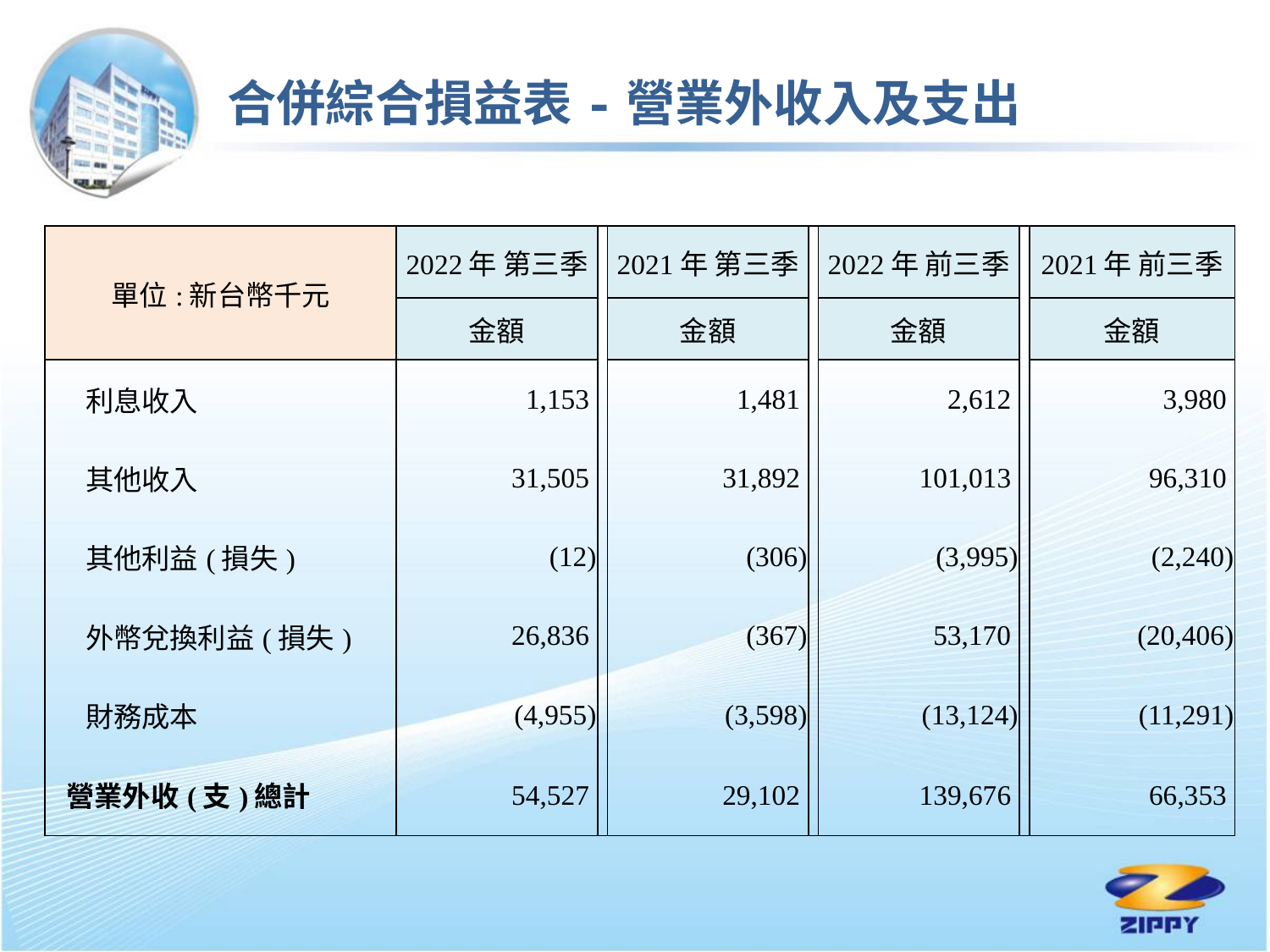

合併綜合損益表-營業外收入及支出
| 單位:新台幣千元 | 2022年 第三季 |  | 2021年 第三季 |  | 2022年 前三季 |  | 2021年 前三季 |
| --- | --- | --- | --- | --- | --- | --- | --- |
|  | 金額 |  | 金額 |  | 金額 |  | 金額 |
| 利息收入 | 1,153 |  | 1,481 |  | 2,612 |  | 3,980 |
| 其他收入 | 31,505 |  | 31,892 |  | 101,013 |  | 96,310 |
| 其他利益(損失) | (12) |  | (306) |  | (3,995) |  | (2,240) |
| 外幣兌換利益(損失) | 26,836 |  | (367) |  | 53,170 |  | (20,406) |
| 財務成本 | (4,955) |  | (3,598) |  | (13,124) |  | (11,291) |
| 營業外收(支)總計 | 54,527 |  | 29,102 |  | 139,676 |  | 66,353 |